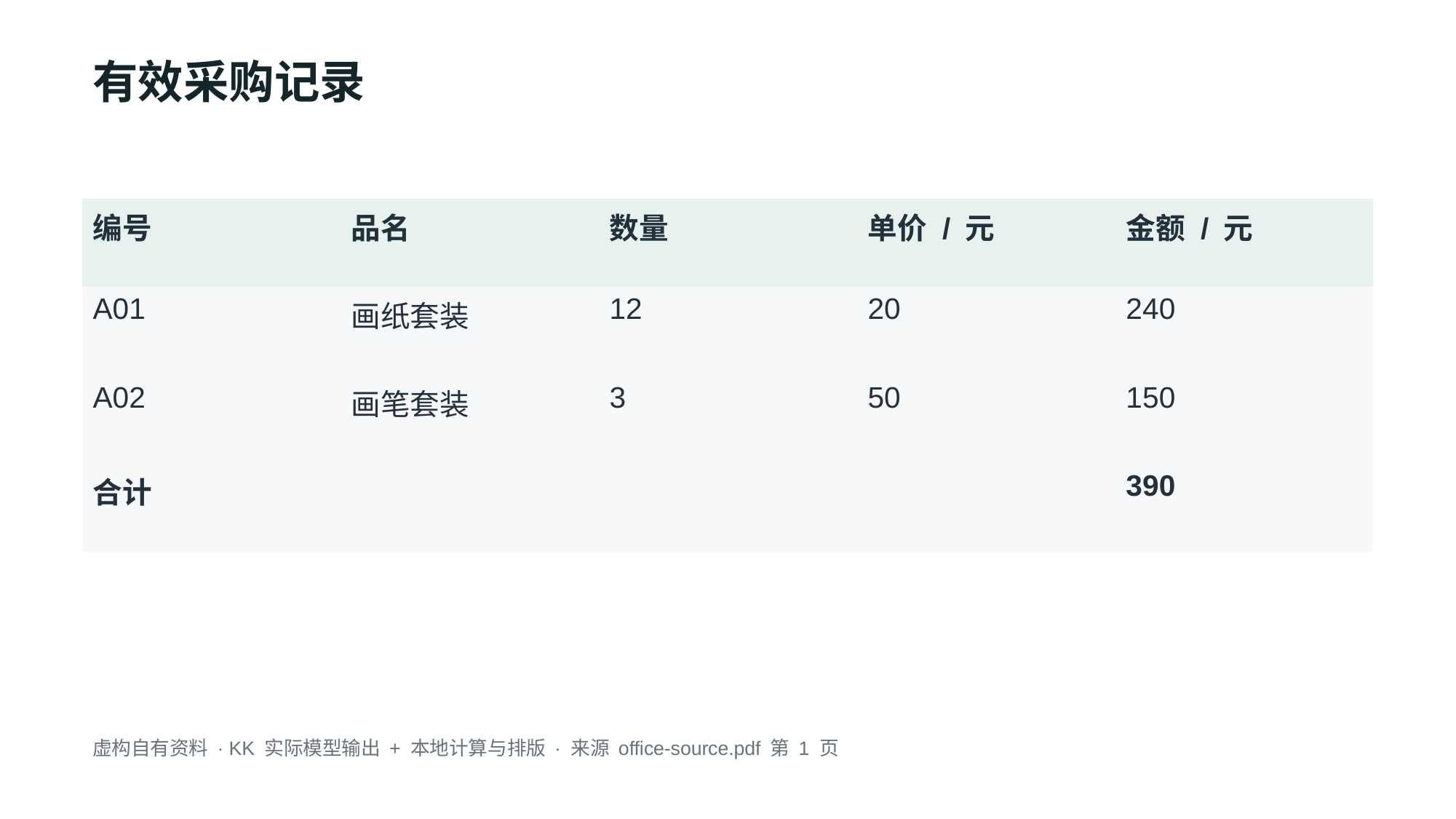

有效采购记录
| 编号 | 品名 | 数量 | 单价 / 元 | 金额 / 元 |
| --- | --- | --- | --- | --- |
| A01 | 画纸套装 | 12 | 20 | 240 |
| A02 | 画笔套装 | 3 | 50 | 150 |
| 合计 |  |  |  | 390 |
虚构自有资料 · KK 实际模型输出 + 本地计算与排版 · 来源 office-source.pdf 第 1 页